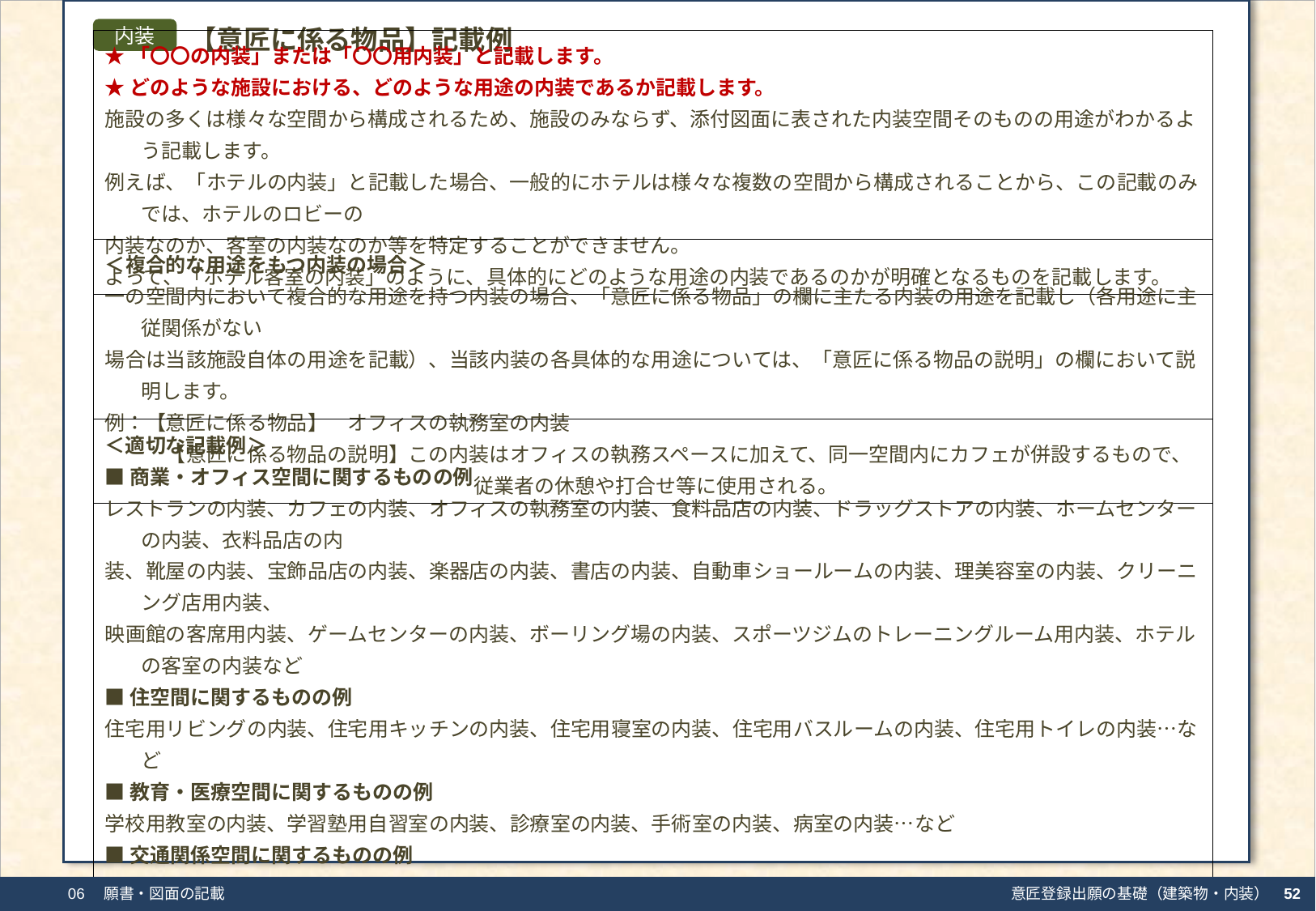

【意匠に係る物品】記載例
内装
★「〇〇の内装」または「〇〇用内装」と記載します。
★どのような施設における、どのような用途の内装であるか記載します。
施設の多くは様々な空間から構成されるため、施設のみならず、添付図面に表された内装空間そのものの用途がわかるよう記載します。
例えば、「ホテルの内装」と記載した場合、一般的にホテルは様々な複数の空間から構成されることから、この記載のみでは、ホテルのロビーの
内装なのか、客室の内装なのか等を特定することができません。
よって、「ホテル客室の内装」のように、具体的にどのような用途の内装であるのかが明確となるものを記載します。
＜複合的な用途をもつ内装の場合＞
一の空間内において複合的な用途を持つ内装の場合、「意匠に係る物品」の欄に主たる内装の用途を記載し（各用途に主従関係がない
場合は当該施設自体の用途を記載）、当該内装の各具体的な用途については、「意匠に係る物品の説明」の欄において説明します。
例：【意匠に係る物品】　オフィスの執務室の内装
　　　【意匠に係る物品の説明】この内装はオフィスの執務スペースに加えて、同一空間内にカフェが併設するもので、
　　　　　　　　　　　　　　　　　　 従業者の休憩や打合せ等に使用される。
＜適切な記載例＞
■商業・オフィス空間に関するものの例
レストランの内装、カフェの内装、オフィスの執務室の内装、食料品店の内装、ドラッグストアの内装、ホームセンターの内装、衣料品店の内
装、靴屋の内装、宝飾品店の内装、楽器店の内装、書店の内装、自動車ショールームの内装、理美容室の内装、クリーニング店用内装、
映画館の客席用内装、ゲームセンターの内装、ボーリング場の内装、スポーツジムのトレーニングルーム用内装、ホテルの客室の内装など
■住空間に関するものの例
住宅用リビングの内装、住宅用キッチンの内装、住宅用寝室の内装、住宅用バスルームの内装、住宅用トイレの内装…など
■教育・医療空間に関するものの例
学校用教室の内装、学習塾用自習室の内装、診療室の内装、手術室の内装、病室の内装…など
■交通関係空間に関するものの例
空港ターミナルロビーの内装、観光列車用の内装、客船用客室の内装、…など

52
06　願書・図面の記載
意匠登録出願の基礎（建築物・内装）